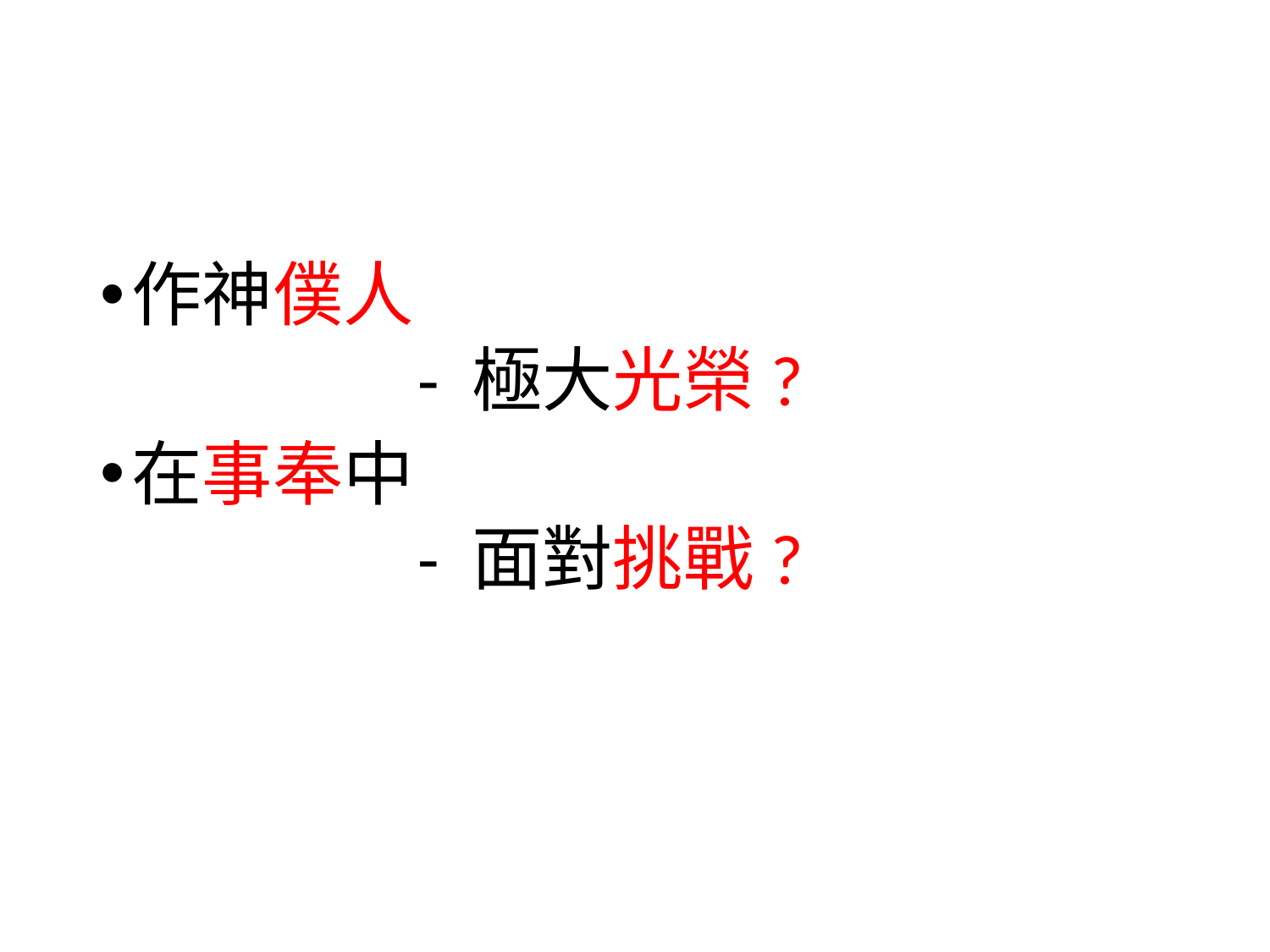

#
作神僕人
	- 極大光榮?
在事奉中
	- 面對挑戰?